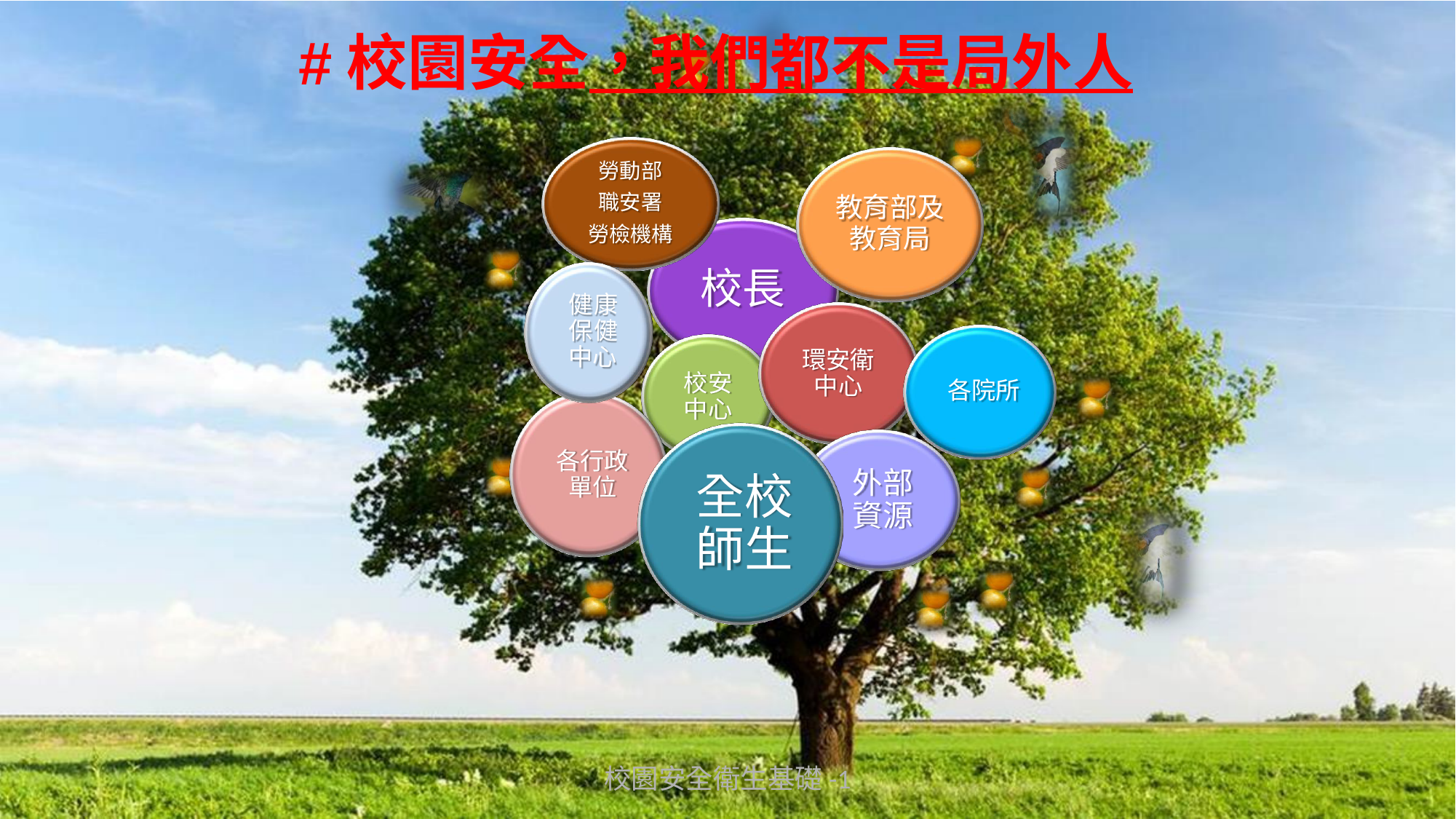

# #校園安全，我們都不是局外人

勞動部
職安署 勞檢機構

教育部及
教育局

校長

健康 保健 中心

環安衛 中心

校安 中心

各院所

各行政 單位

外部 資源
全校 師生

校園安全衛生基礎-1
307
310